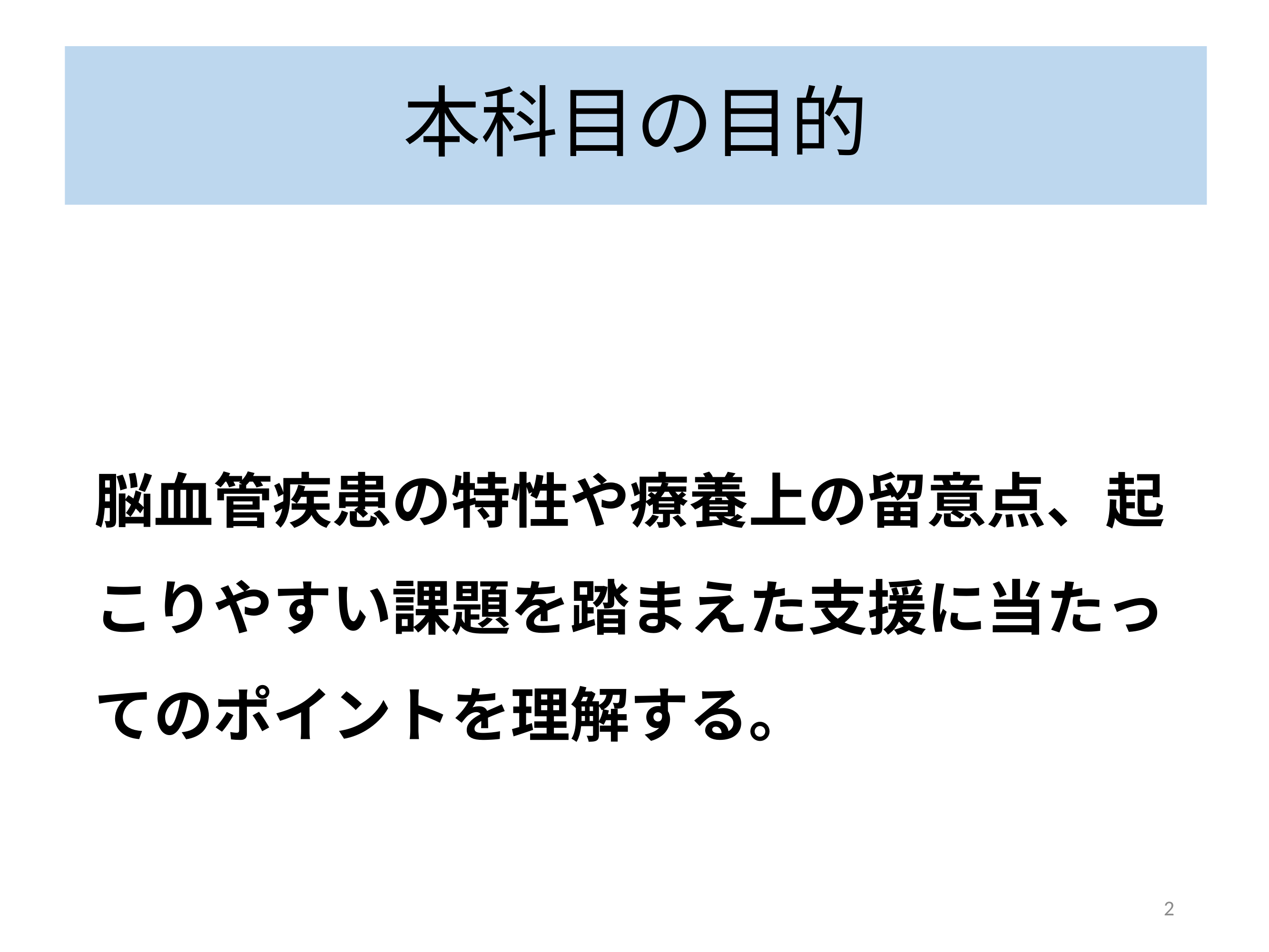

# 本科目の目的

脳血管疾患の特性や療養上の留意点、起こりやすい課題を踏まえた支援に当たってのポイントを理解する。
2